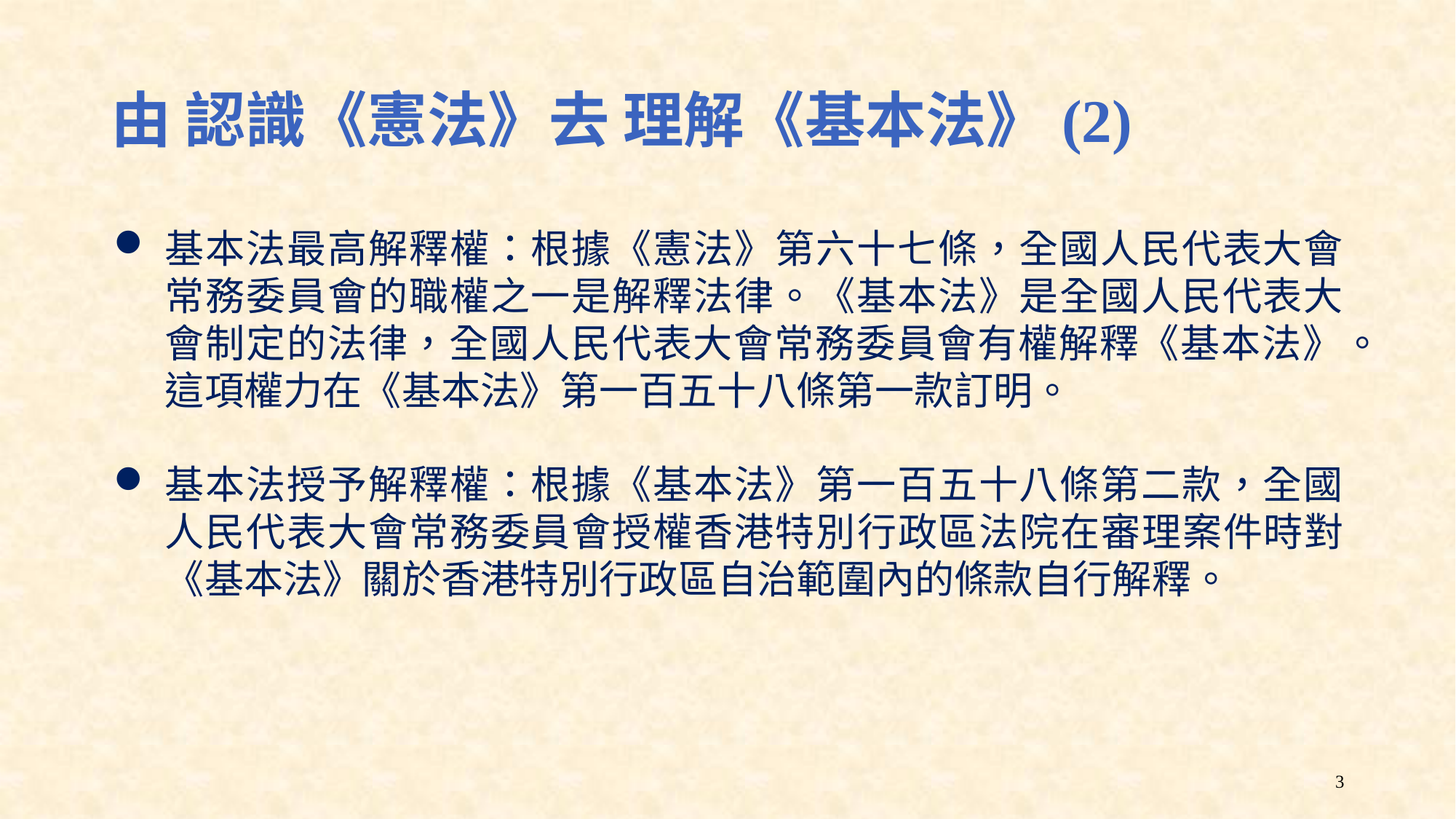

# 由 認識《憲法》去 理解《基本法》(2)
基本法最高解釋權：根據《憲法》第六十七條，全國人民代表大會常務委員會的職權之一是解釋法律。《基本法》是全國人民代表大會制定的法律，全國人民代表大會常務委員會有權解釋《基本法》。這項權力在《基本法》第一百五十八條第一款訂明。

基本法授予解釋權：根據《基本法》第一百五十八條第二款，全國人民代表大會常務委員會授權香港特別行政區法院在審理案件時對《基本法》關於香港特別行政區自治範圍內的條款自行解釋。
3